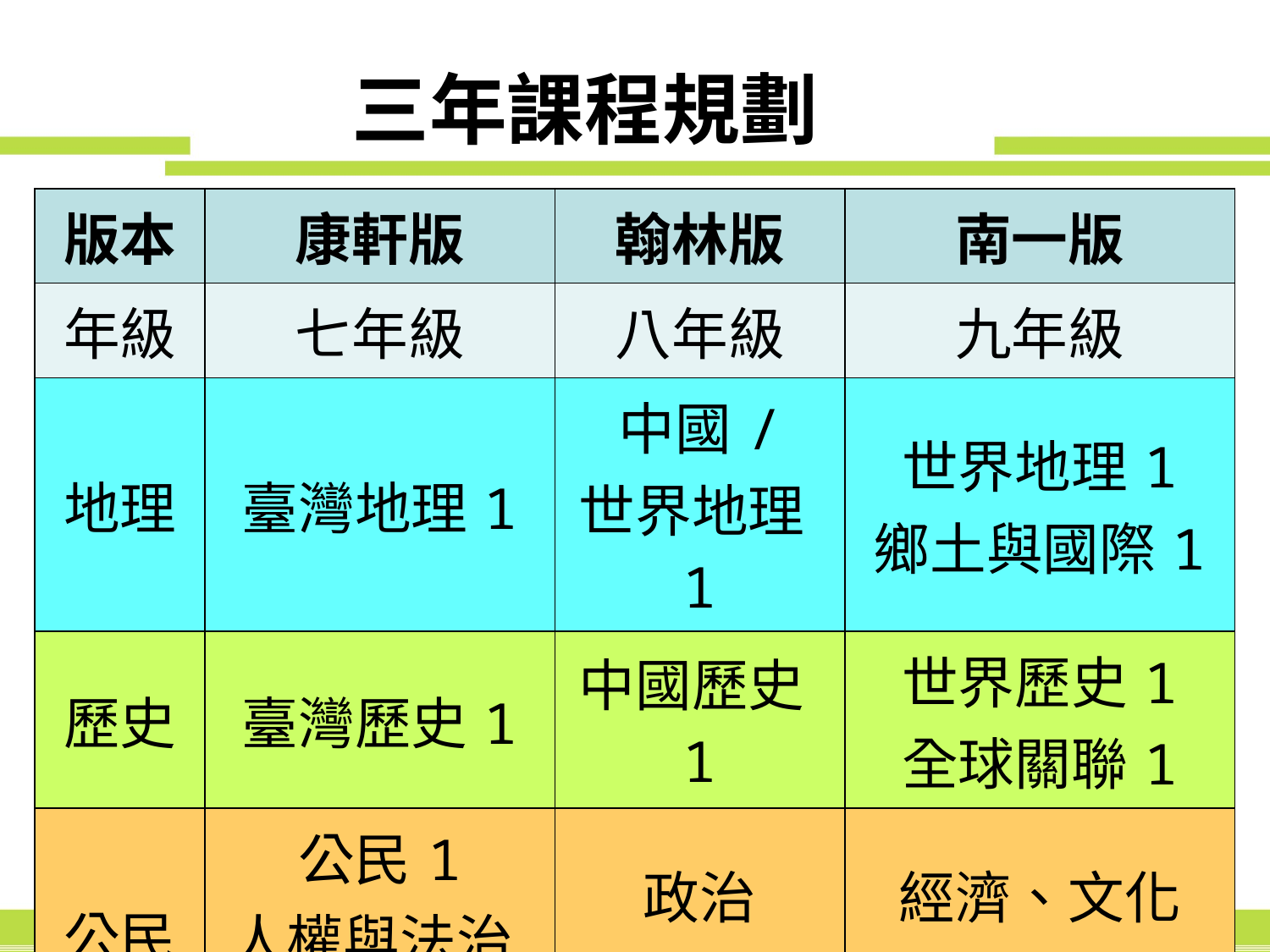

# 三年課程規劃
| 版本 | 康軒版 | 翰林版 | 南一版 |
| --- | --- | --- | --- |
| 年級 | 七年級 | 八年級 | 九年級 |
| 地理 | 臺灣地理1 | 中國/ 世界地理1 | 世界地理1 鄉土與國際1 |
| 歷史 | 臺灣歷史1 | 中國歷史1 | 世界歷史1 全球關聯1 |
| 公民 | 公民1 人權與法治1 | 政治 與法律1 | 經濟、文化 與全球2 |